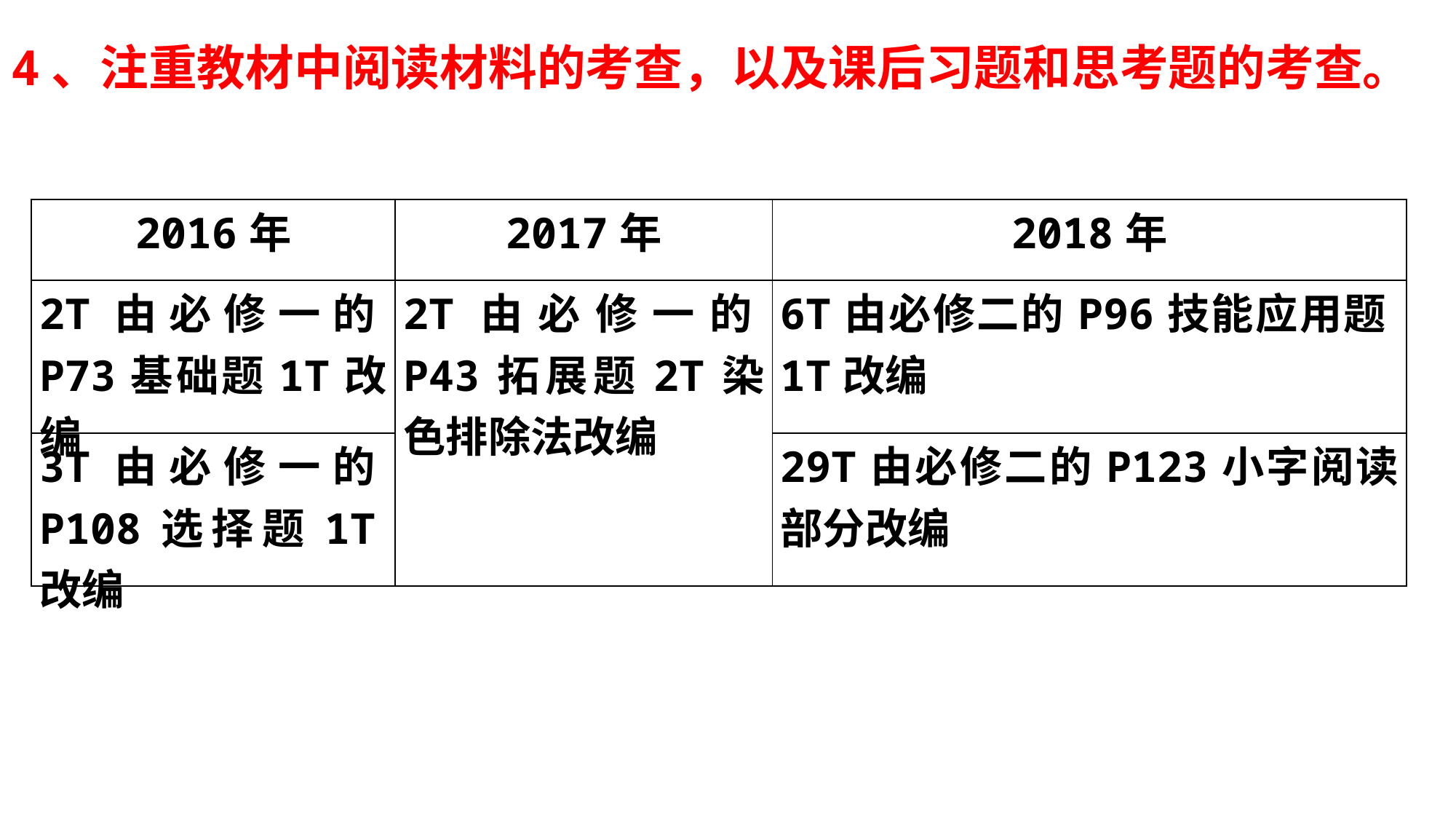

4、注重教材中阅读材料的考查，以及课后习题和思考题的考查。
| 2016年 | 2017年 | 2018年 |
| --- | --- | --- |
| 2T由必修一的P73基础题1T改编 | 2T由必修一的P43拓展题2T染色排除法改编 | 6T由必修二的P96技能应用题1T改编 |
| 3T由必修一的P108选择题1T改编 |  | 29T由必修二的P123小字阅读部分改编 |